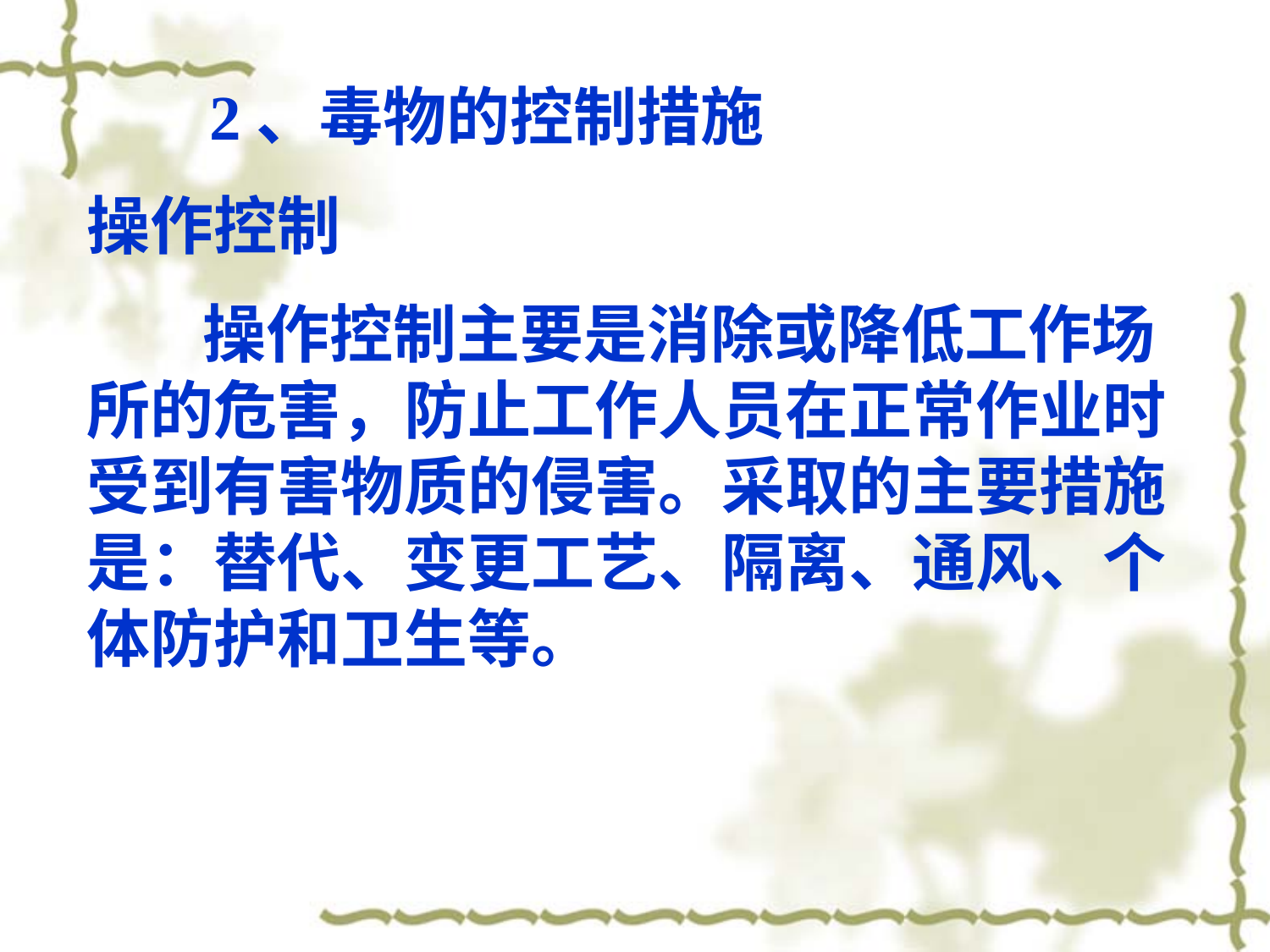

2、毒物的控制措施
操作控制
       操作控制主要是消除或降低工作场所的危害，防止工作人员在正常作业时受到有害物质的侵害。采取的主要措施是：替代、变更工艺、隔离、通风、个体防护和卫生等。
91